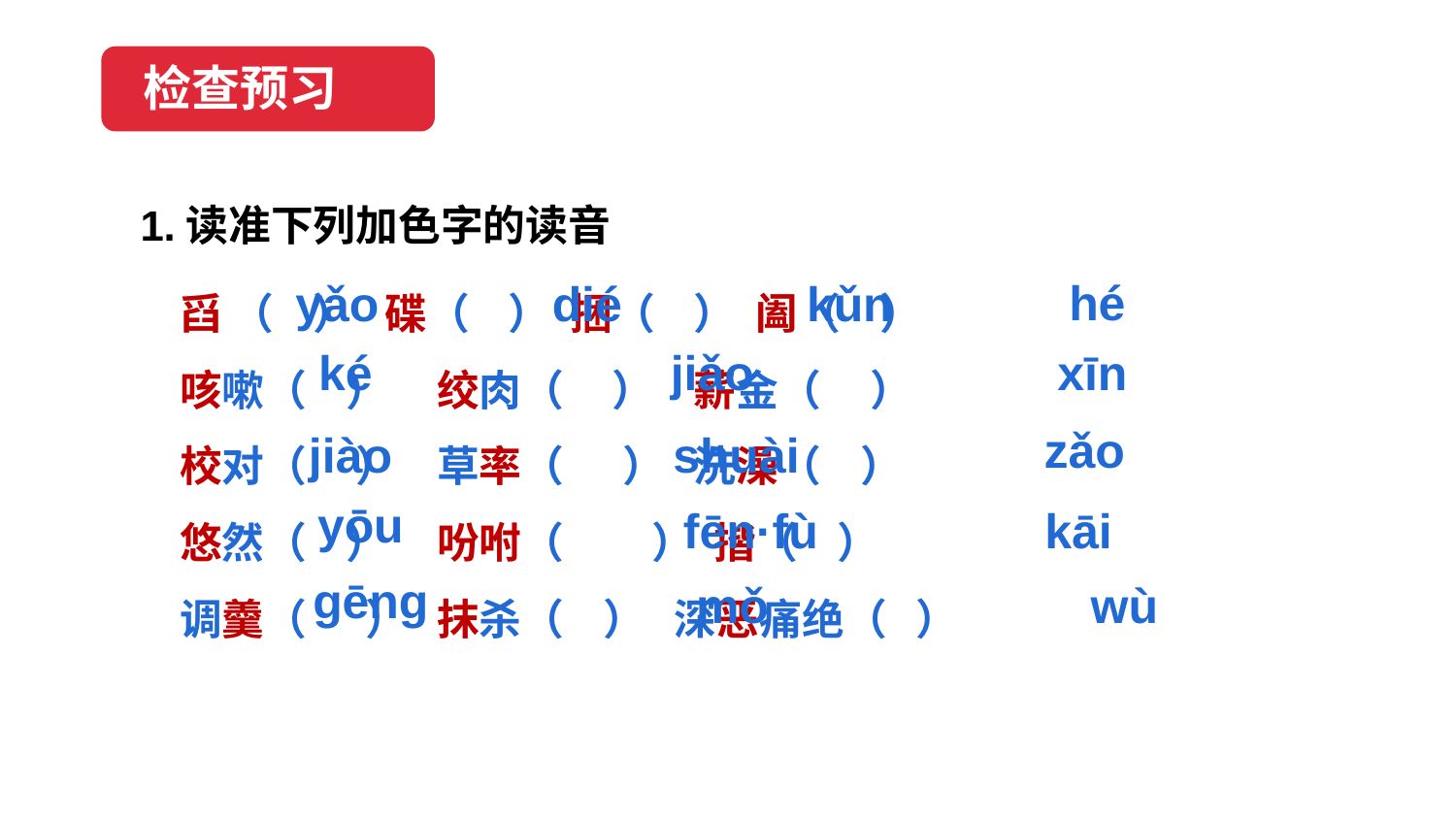

检查预习
1.读准下列加色字的读音
舀 （    ）   碟（    ）  捆（    ）  阖（    ）
咳嗽（    ）     绞肉（     ）    薪金（     ）
校对（     ）    草率（      ）   洗澡（    ）
悠然（    ）     吩咐（         ）  揩（    ）
调羹（      ）   抹杀（    ）   深恶痛绝（   ）
hé
kǔn
dié
yǎo
ké
jiǎo
xīn
zǎo
jiào
shuài
yōu
fēn·fù
kāi
gēng
mǒ
wù